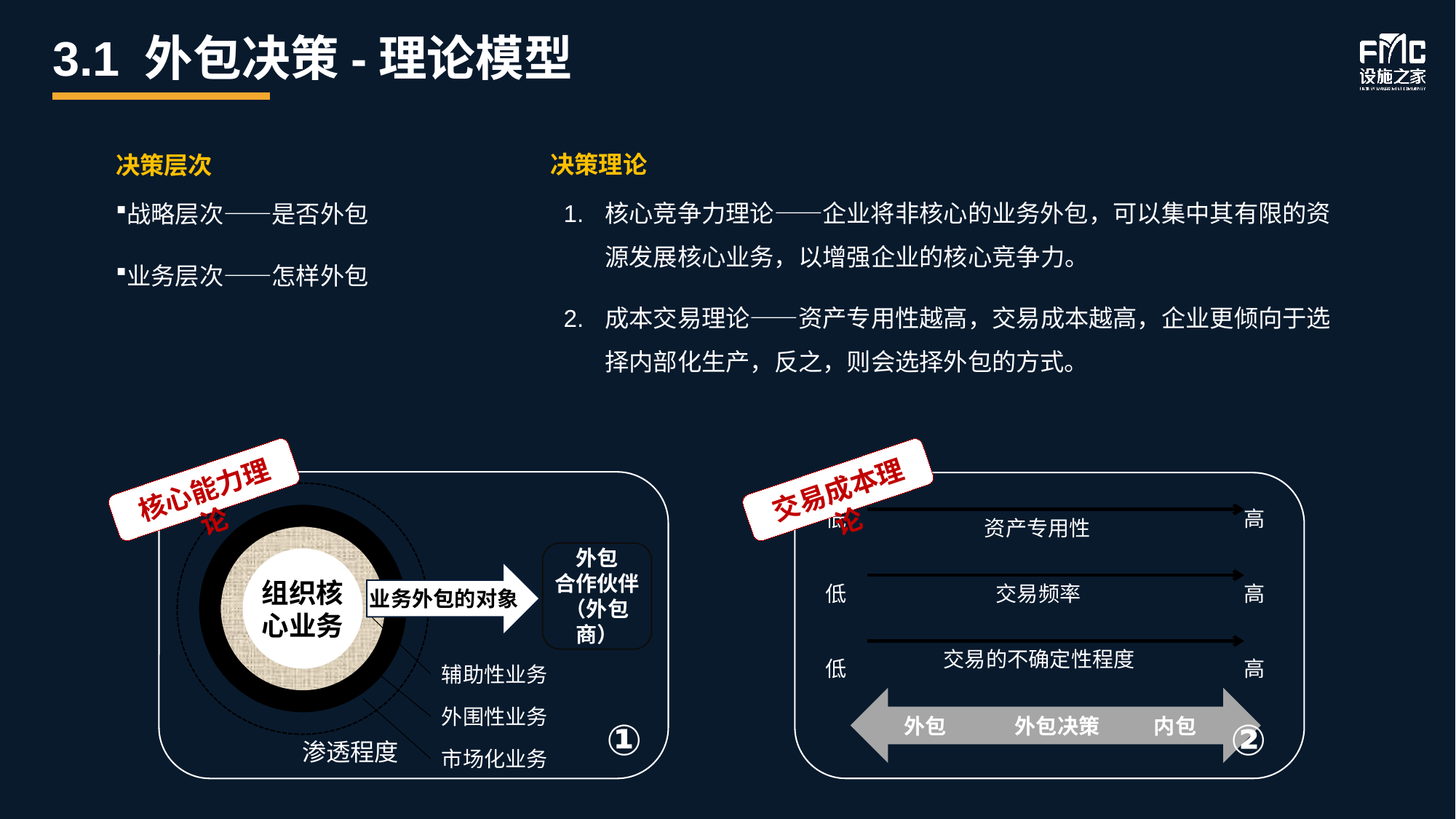

# 3.1 外包决策-理论模型
决策理论
核心竞争力理论——企业将非核心的业务外包，可以集中其有限的资源发展核心业务，以增强企业的核心竞争力。
成本交易理论——资产专用性越高，交易成本越高，企业更倾向于选择内部化生产，反之，则会选择外包的方式。
决策层次
战略层次——是否外包
业务层次——怎样外包
核心能力理论
交易成本理论
①

外包
合作伙伴
（外包商）
组织核心业务
业务外包的对象
辅助性业务
外围性业务
渗透程度
市场化业务
②
低
高
资产专用性
高
低
交易频率
交易的不确定性程度
低
高
外包              外包决策           内包